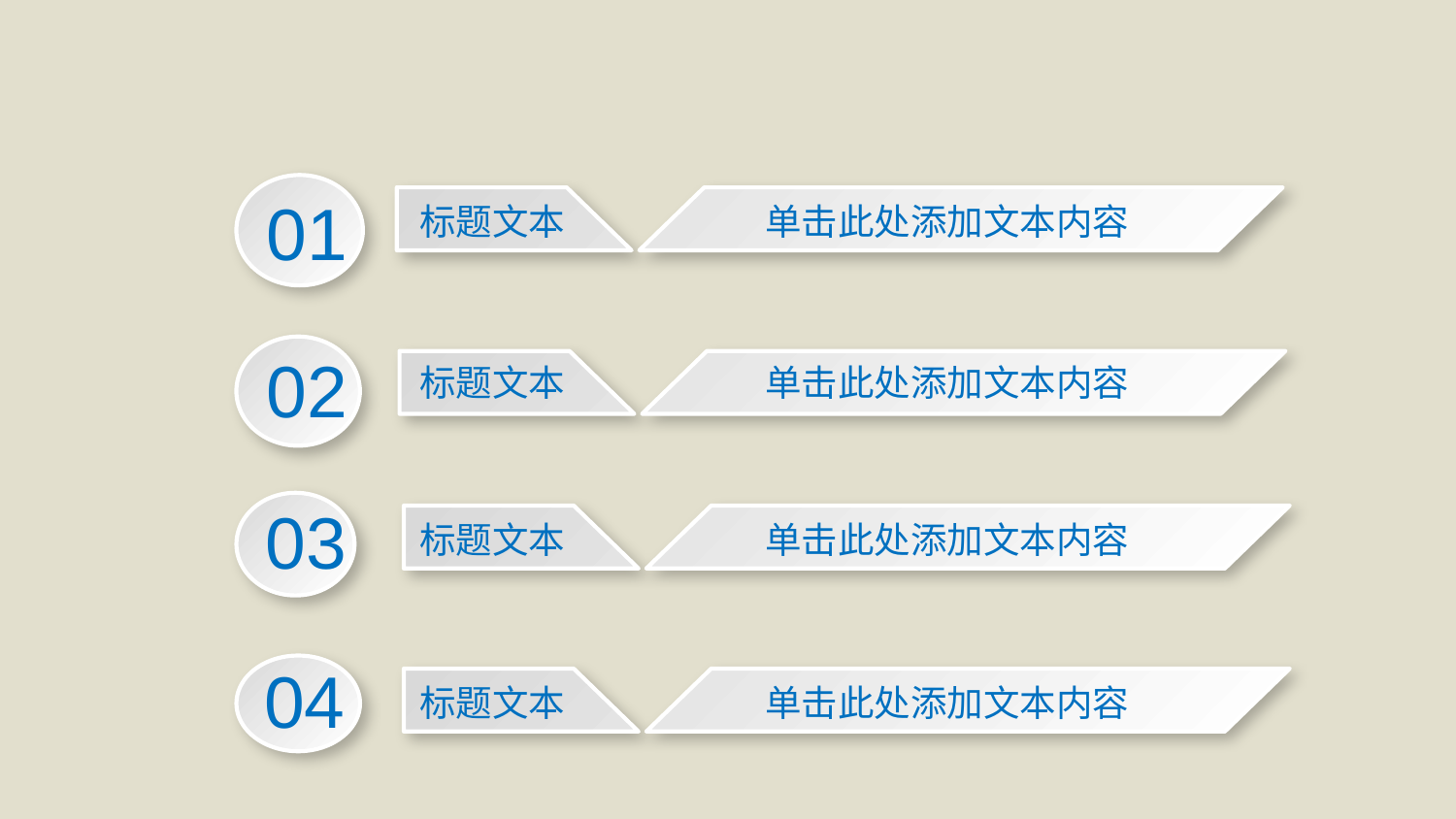

01

标题文本
单击此处添加文本内容

02

标题文本
单击此处添加文本内容
03

标题文本
单击此处添加文本内容
04

标题文本
单击此处添加文本内容